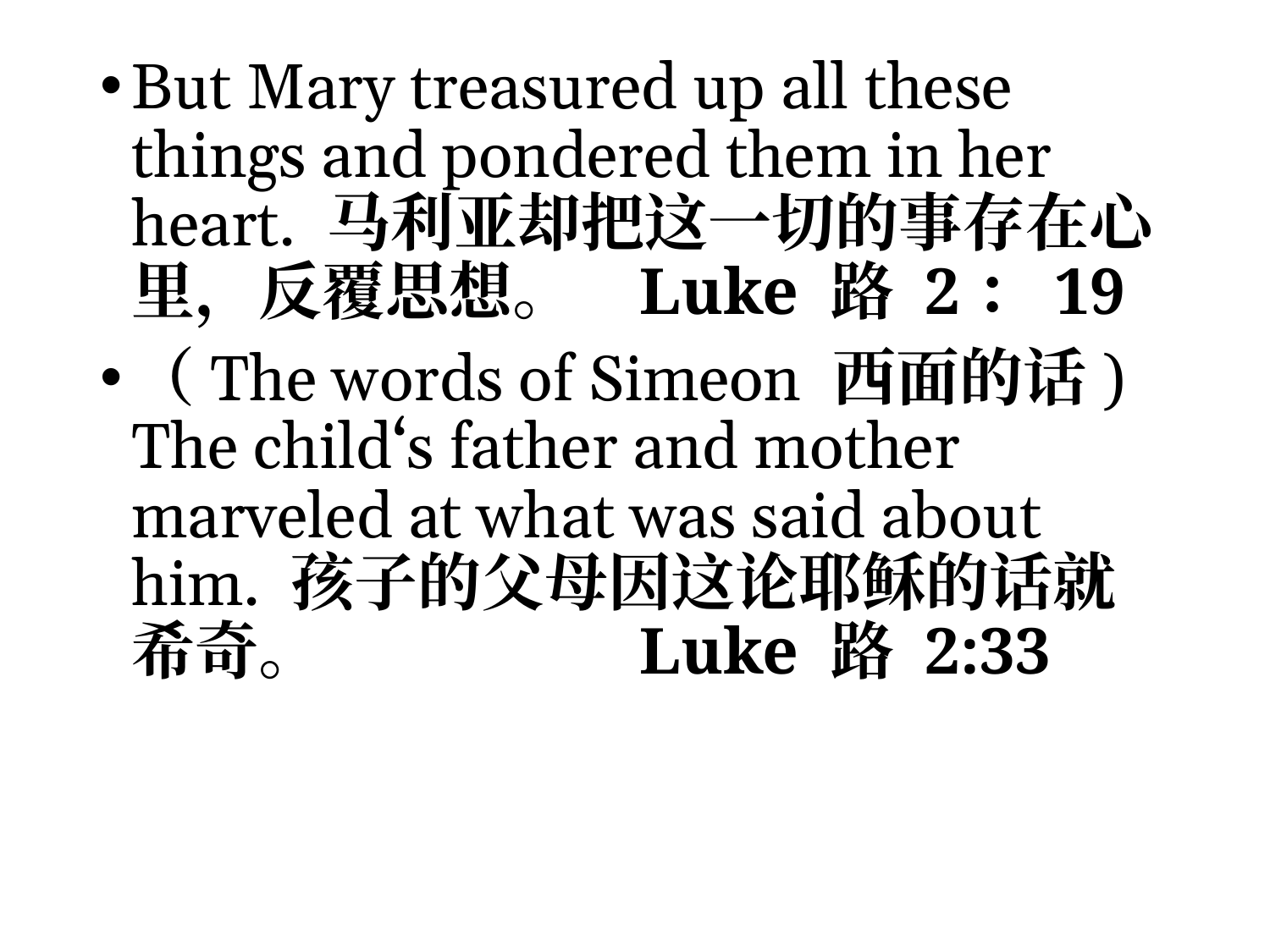

But Mary treasured up all these things and pondered them in her heart. 马利亚却把这一切的事存在心里，反覆思想。	Luke 路 2：19
（The words of Simeon 西面的话) The child‘s father and mother marveled at what was said about him. 孩子的父母因这论耶稣的话就希奇。			Luke 路 2:33